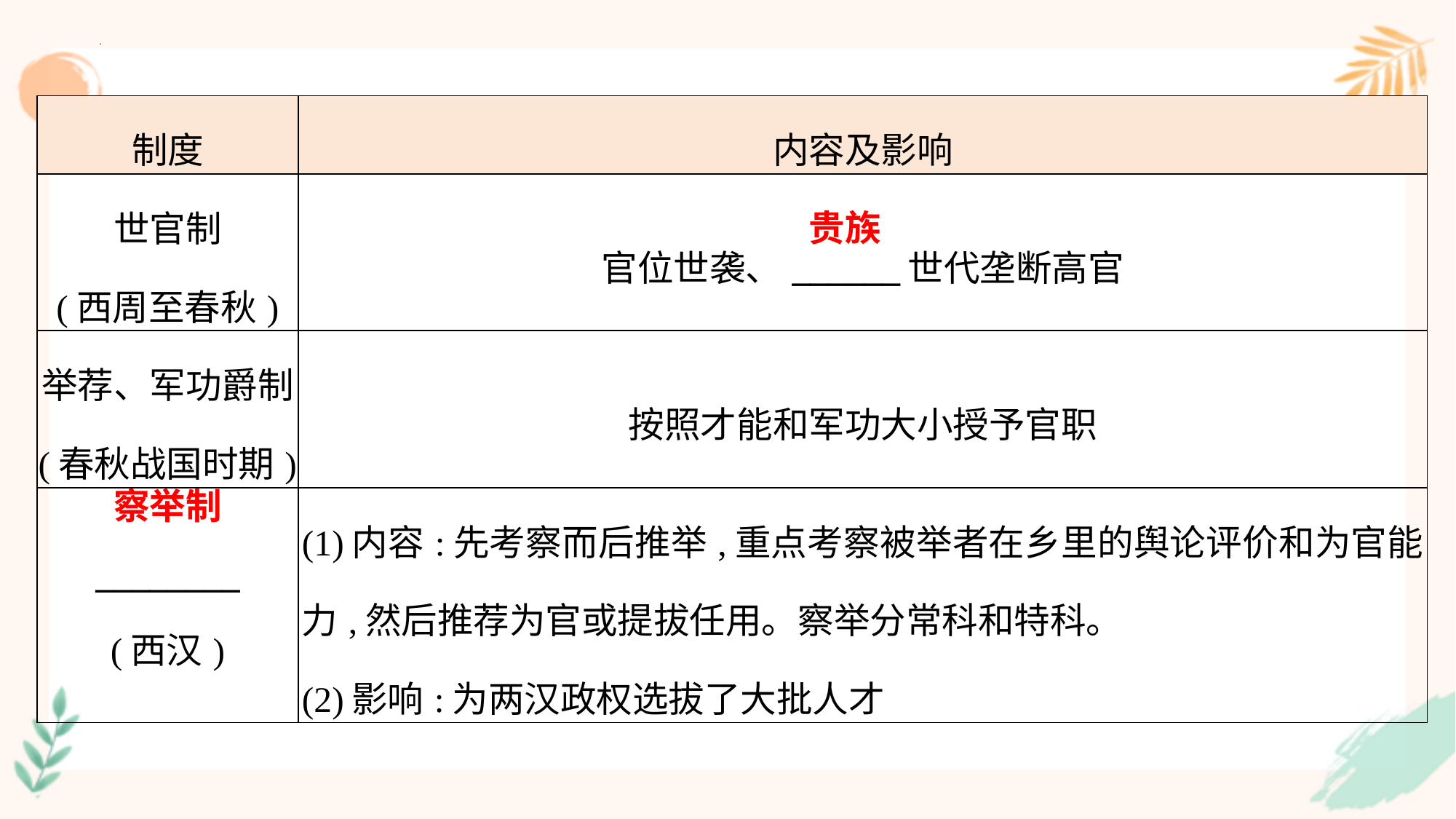

| 制度 | 内容及影响 |
| --- | --- |
| 世官制 (西周至春秋) | 官位世袭、\_\_\_\_\_\_世代垄断高官 |
| 举荐、军功爵制 (春秋战国时期) | 按照才能和军功大小授予官职 |
| \_\_\_\_\_\_\_\_ (西汉) | (1)内容:先考察而后推举,重点考察被举者在乡里的舆论评价和为官能力,然后推荐为官或提拔任用。察举分常科和特科。 (2)影响:为两汉政权选拔了大批人才 |
贵族
察举制